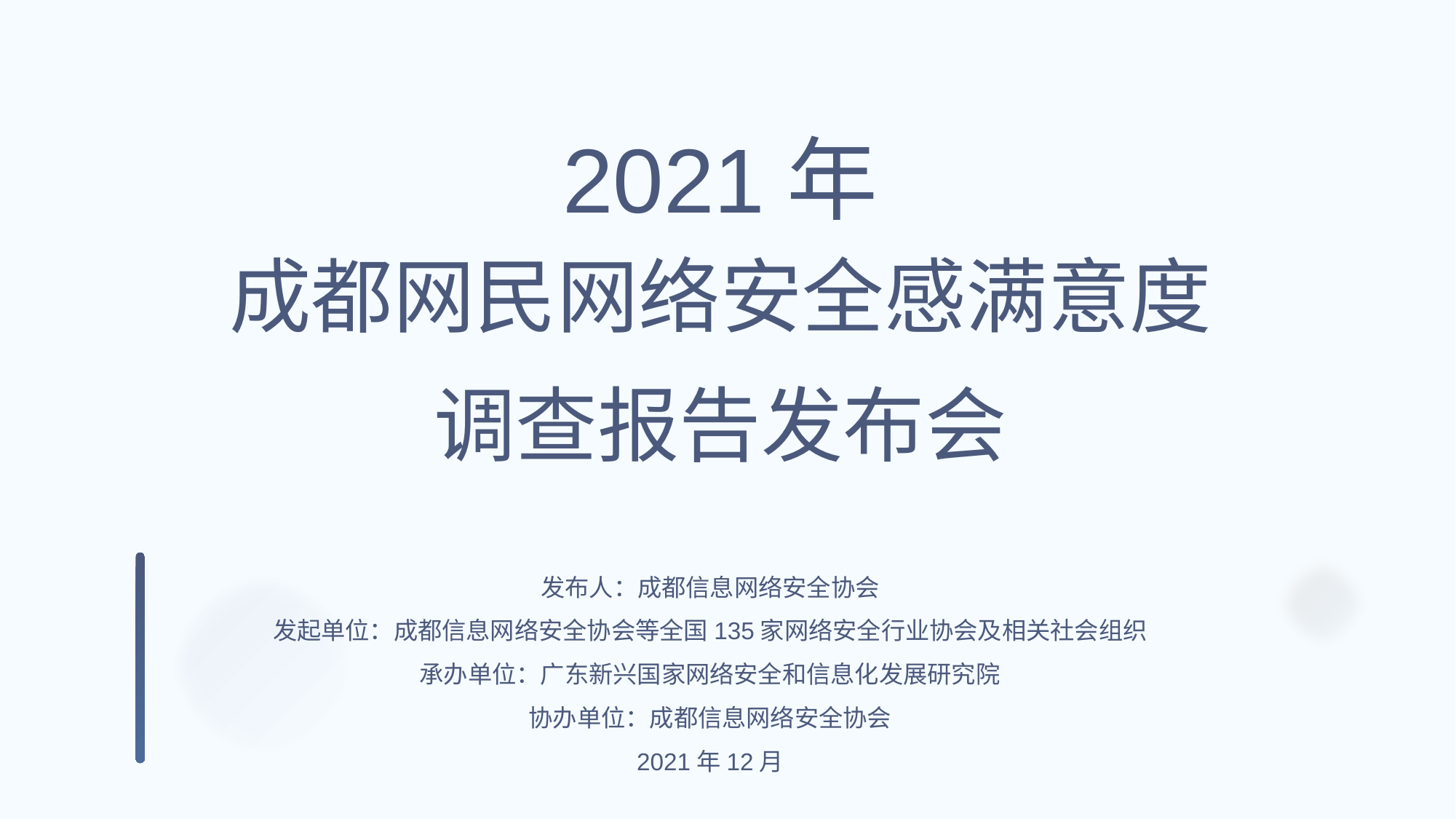

2021年
成都网民网络安全感满意度
调查报告发布会

发布人：成都信息网络安全协会
发起单位：成都信息网络安全协会等全国135家网络安全行业协会及相关社会组织
承办单位：广东新兴国家网络安全和信息化发展研究院
协办单位：成都信息网络安全协会
2021年12月